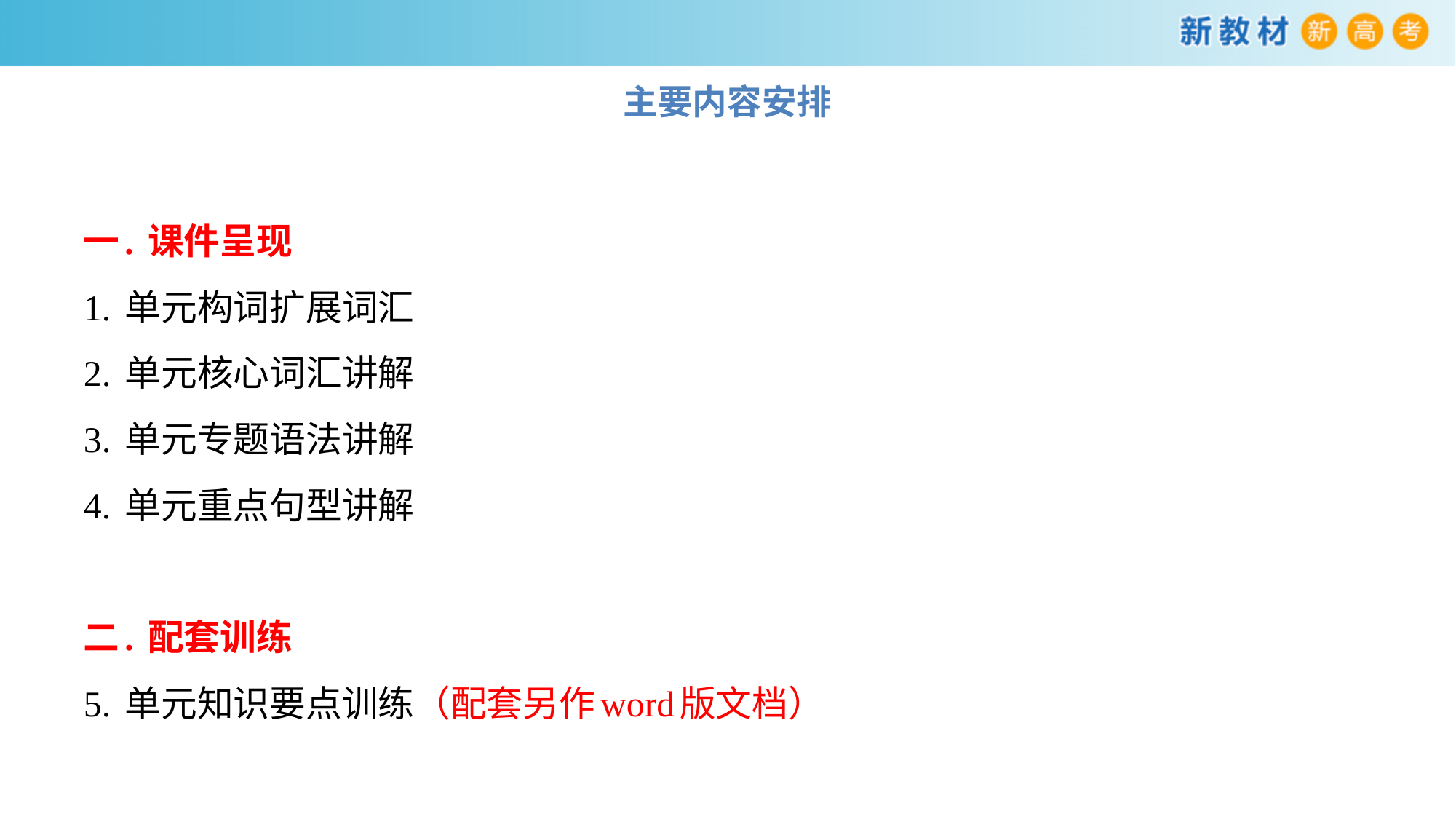

# 主要内容安排
一. 课件呈现
1. 单元构词扩展词汇
2. 单元核心词汇讲解
3. 单元专题语法讲解
4. 单元重点句型讲解

二. 配套训练
5. 单元知识要点训练（配套另作word版文档）